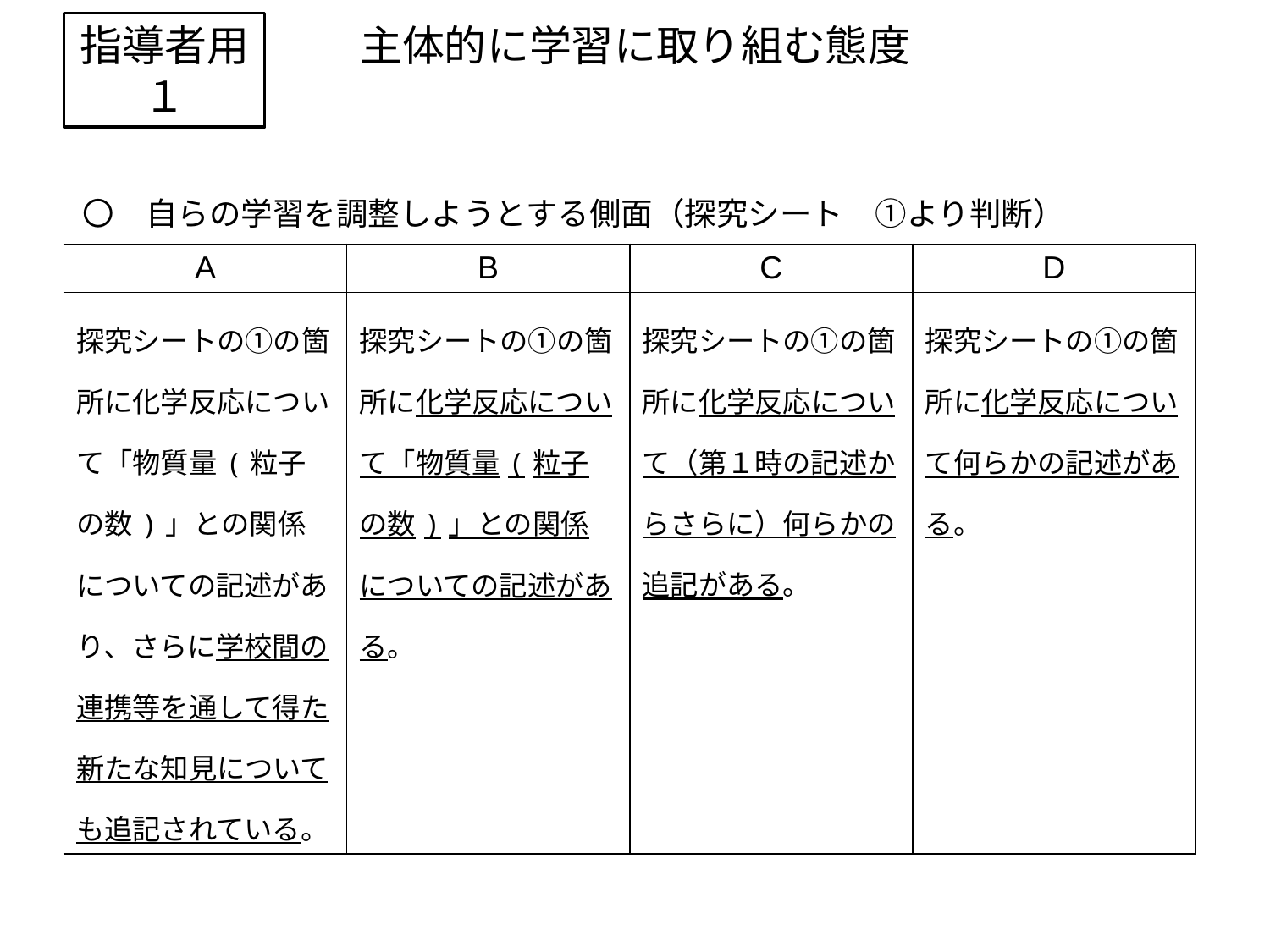

主体的に学習に取り組む態度
指導者用
１
〇　自らの学習を調整しようとする側面（探究シート　①より判断）
| A | B | C | D |
| --- | --- | --- | --- |
| 探究シートの①の箇所に化学反応について「物質量(粒子の数)」との関係についての記述があり、さらに学校間の連携等を通して得た新たな知見についても追記されている。 | 探究シートの①の箇所に化学反応について「物質量(粒子の数)」との関係についての記述がある。 | 探究シートの①の箇所に化学反応について（第１時の記述からさらに）何らかの追記がある。 | 探究シートの①の箇所に化学反応について何らかの記述がある。 |